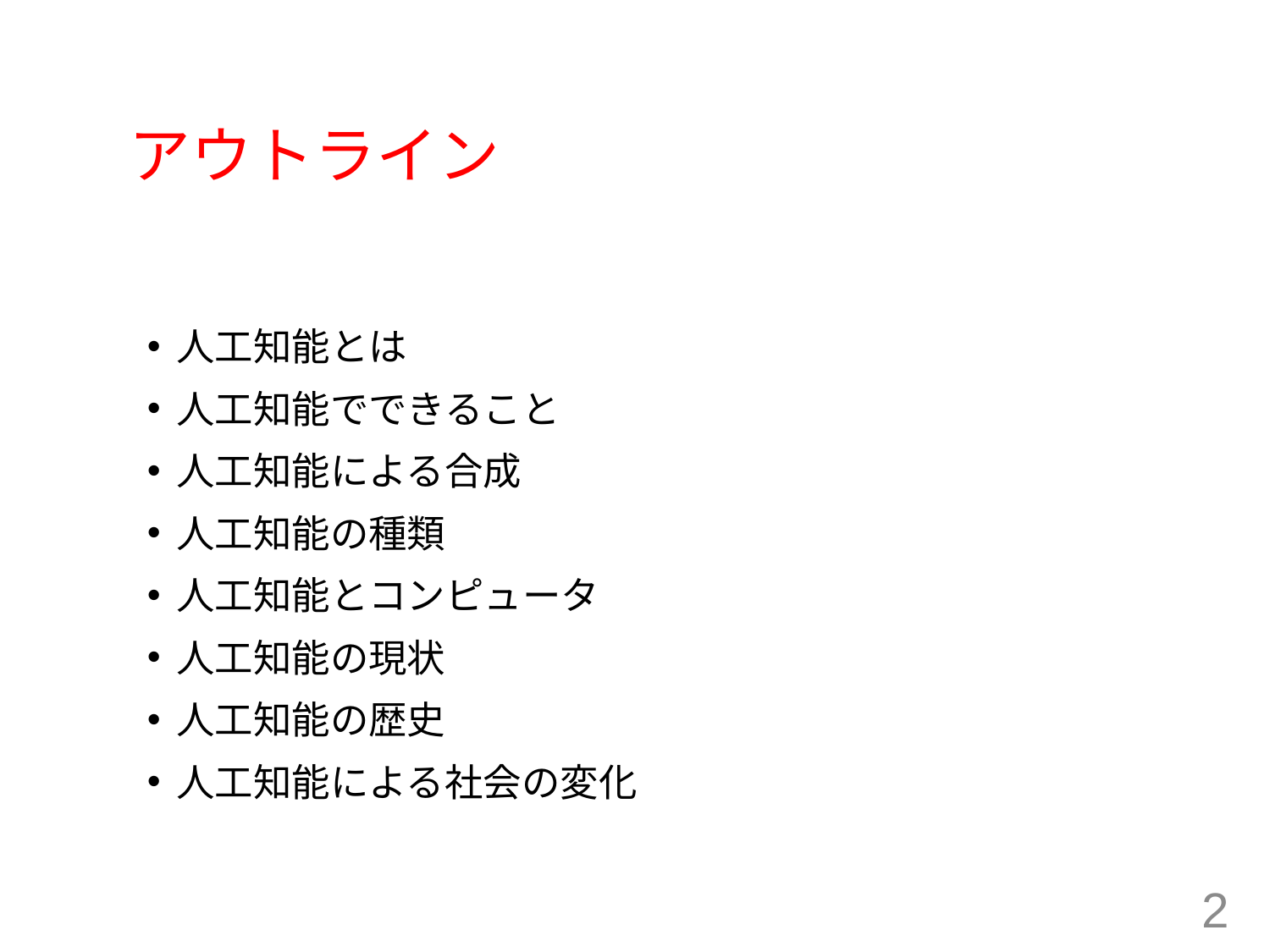

# アウトライン
人工知能とは
人工知能でできること
人工知能による合成
人工知能の種類
人工知能とコンピュータ
人工知能の現状
人工知能の歴史
人工知能による社会の変化

2